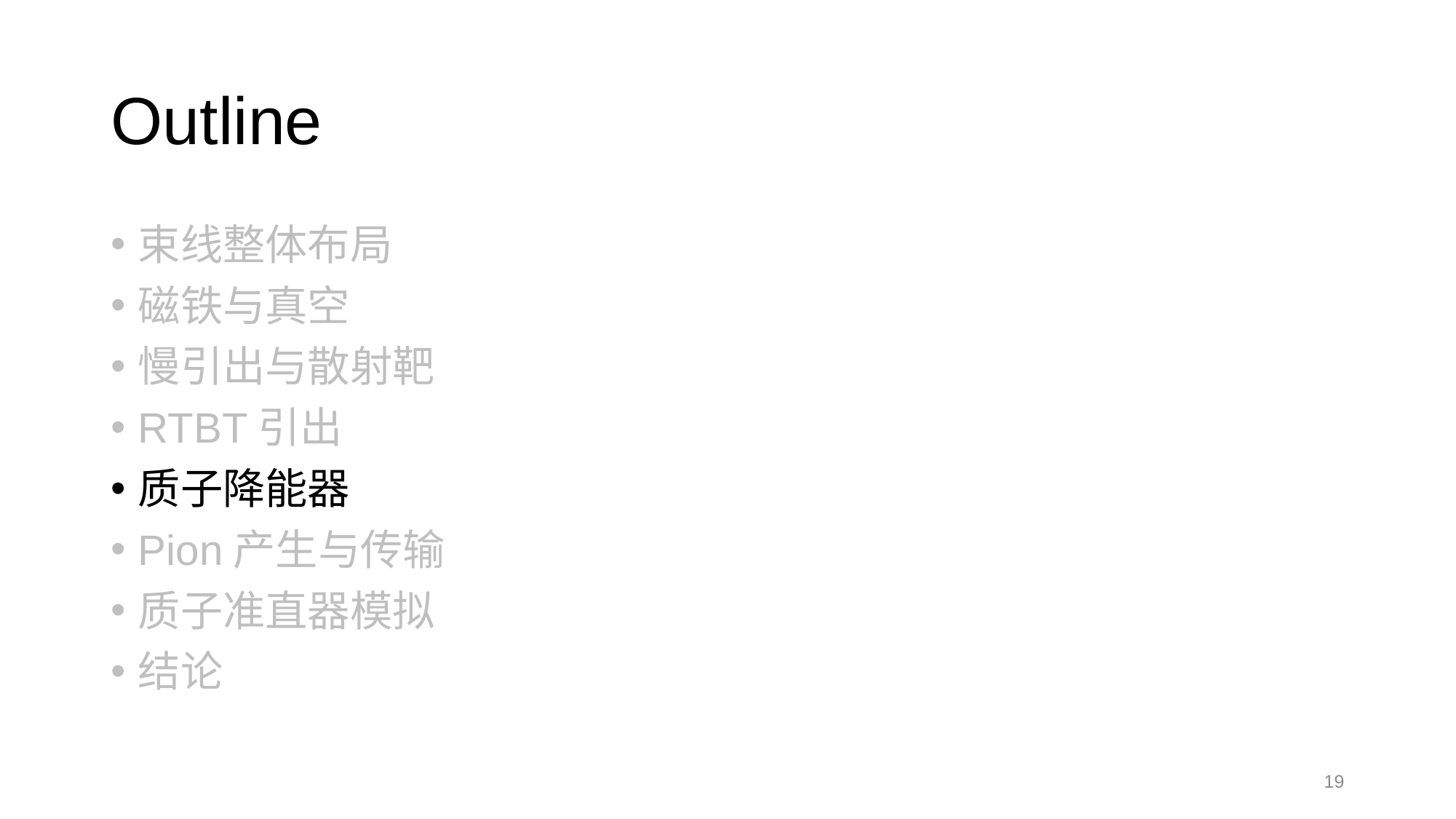

# Outline
束线整体布局
磁铁与真空
慢引出与散射靶
RTBT引出
质子降能器
Pion产生与传输
质子准直器模拟
结论

19